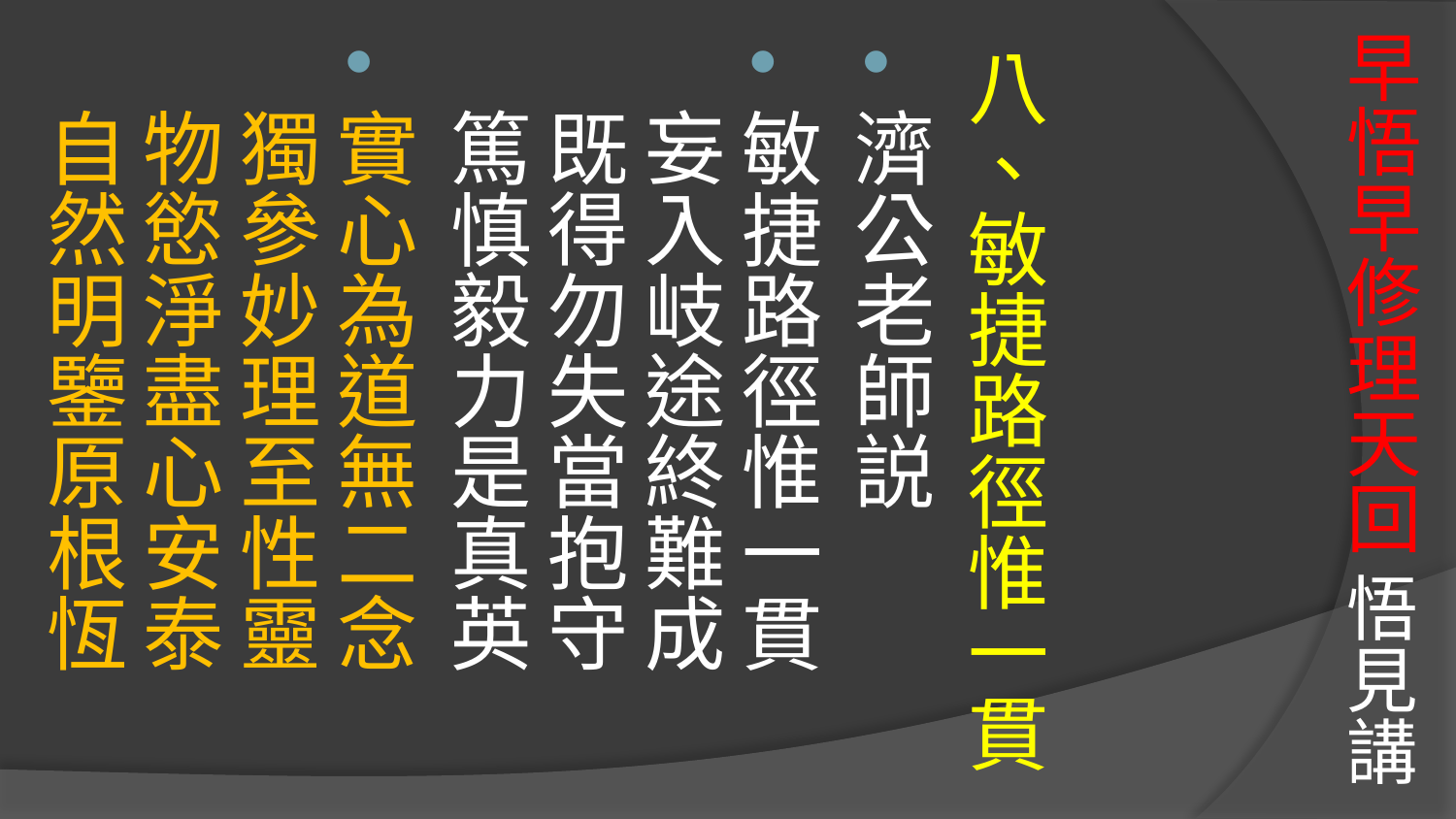

# 早悟早修理天回 悟見講
八、敏捷路徑惟一貫
濟公老師説
敏捷路徑惟一貫　妄入岐途終難成
既得勿失當抱守　篤慎毅力是真英
實心為道無二念　獨參妙理至性靈
物慾淨盡心安泰　自然明鑒原根恆